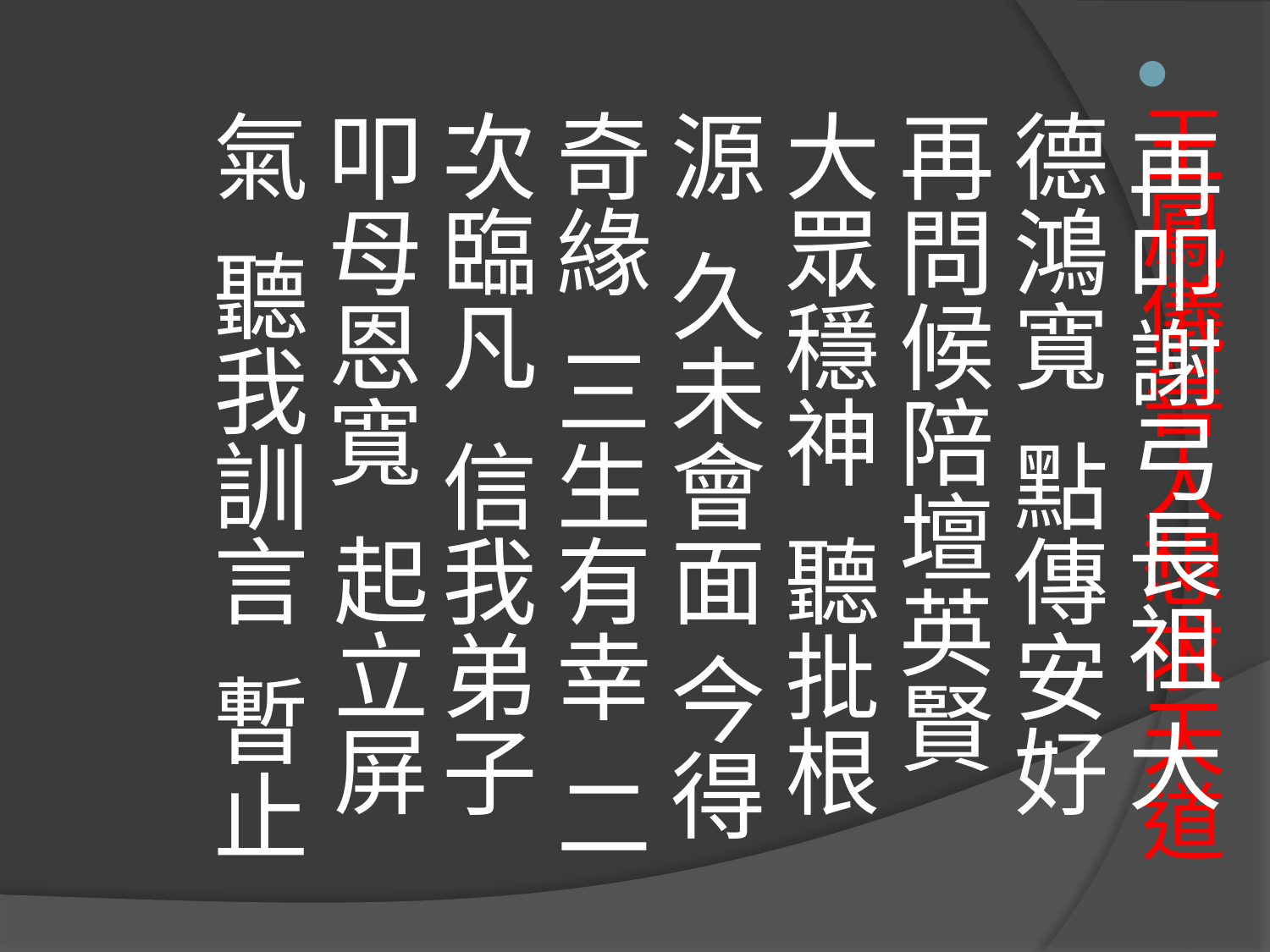

再叩謝弓長祖 大德鴻寬  點傳安好  再問候陪壇英賢  大眾穩神  聽批根源  久未會面 今得奇緣  三生有幸  二次臨凡  信我弟子叩母恩寬  起立屏氣  聽我訓言  暫止
# 王鳳儀善人想求天道